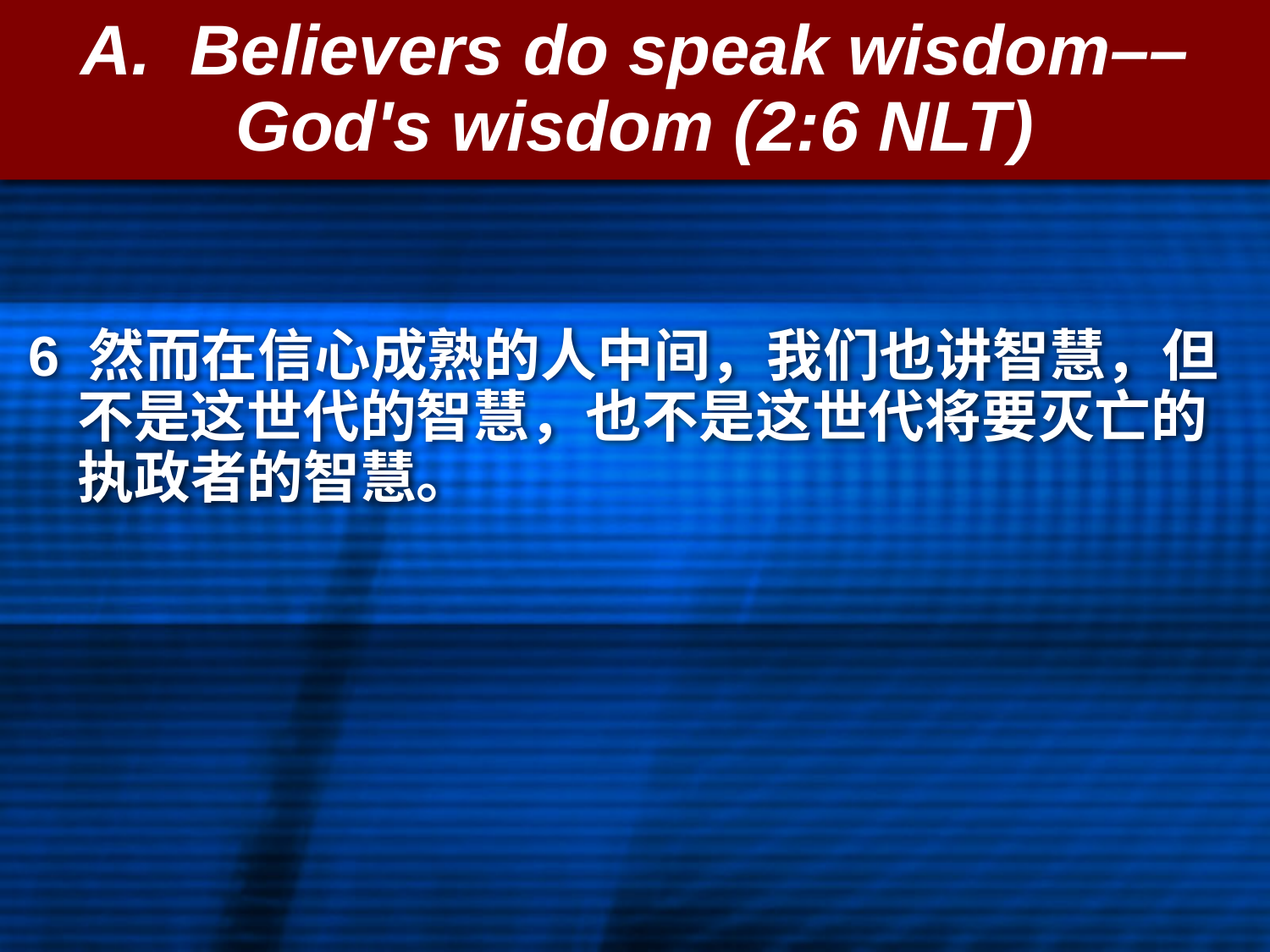

# A.  Believers do speak wisdom––God's wisdom (2:6 NLT)
 6 然而在信心成熟的人中间，我们也讲智慧，但不是这世代的智慧，也不是这世代将要灭亡的执政者的智慧。